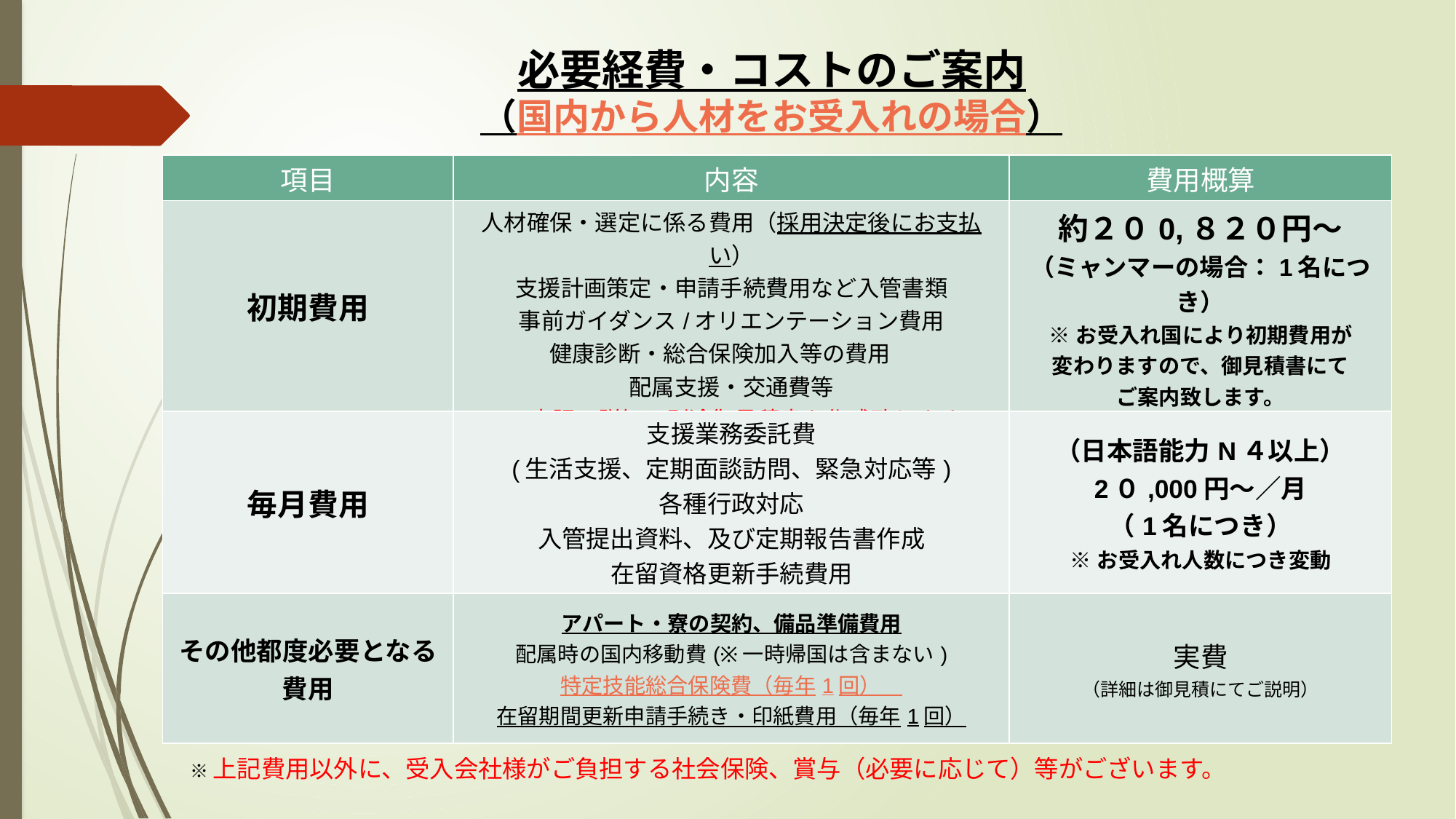

必要経費・コストのご案内
（国内から人材をお受入れの場合）
| 項目 | 内容 | 費用概算 |
| --- | --- | --- |
| 初期費用 | 人材確保・選定に係る費用（採用決定後にお支払い） 支援計画策定・申請手続費用など入管書類 事前ガイダンス/オリエンテーション費用 健康診断・総合保険加入等の費用　 配属支援・交通費等 ※内訳の詳細は別途御見積書を作成致します | 約２０0,８２０円～ （ミャンマーの場合：1名につき） ※お受入れ国により初期費用が 変わりますので、御見積書にて ご案内致します。 |
| 毎月費用 | 支援業務委託費 (生活支援、定期面談訪問、緊急対応等) 各種行政対応 入管提出資料、及び定期報告書作成 在留資格更新手続費用 日本語教育 | （日本語能力N４以上） 2０,000円～／月 （1名につき） ※お受入れ人数につき変動 |
| その他都度必要となる 費用 | アパート・寮の契約、備品準備費用 配属時の国内移動費(※一時帰国は含まない) 特定技能総合保険費（毎年1回）　 在留期間更新申請手続き・印紙費用（毎年1回） | 実費 （詳細は御見積にてご説明） |
※上記費用以外に、受入会社様がご負担する社会保険、賞与（必要に応じて）等がございます。